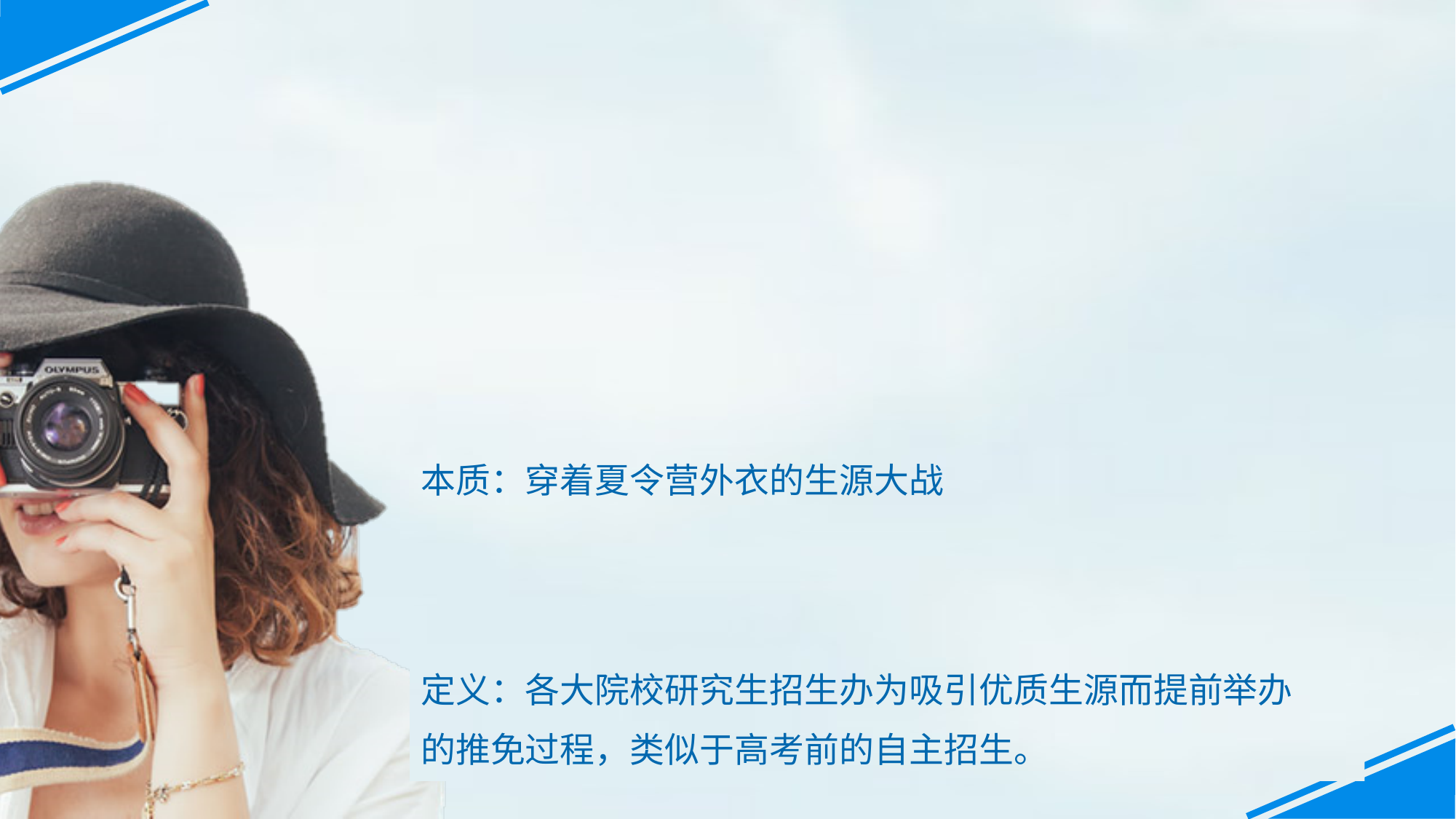

# 夏令营是什么？

本质：穿着夏令营外衣的生源大战

定义：各大院校研究生招生办为吸引优质生源而提前举办
的推免过程，类似于高考前的自主招生。